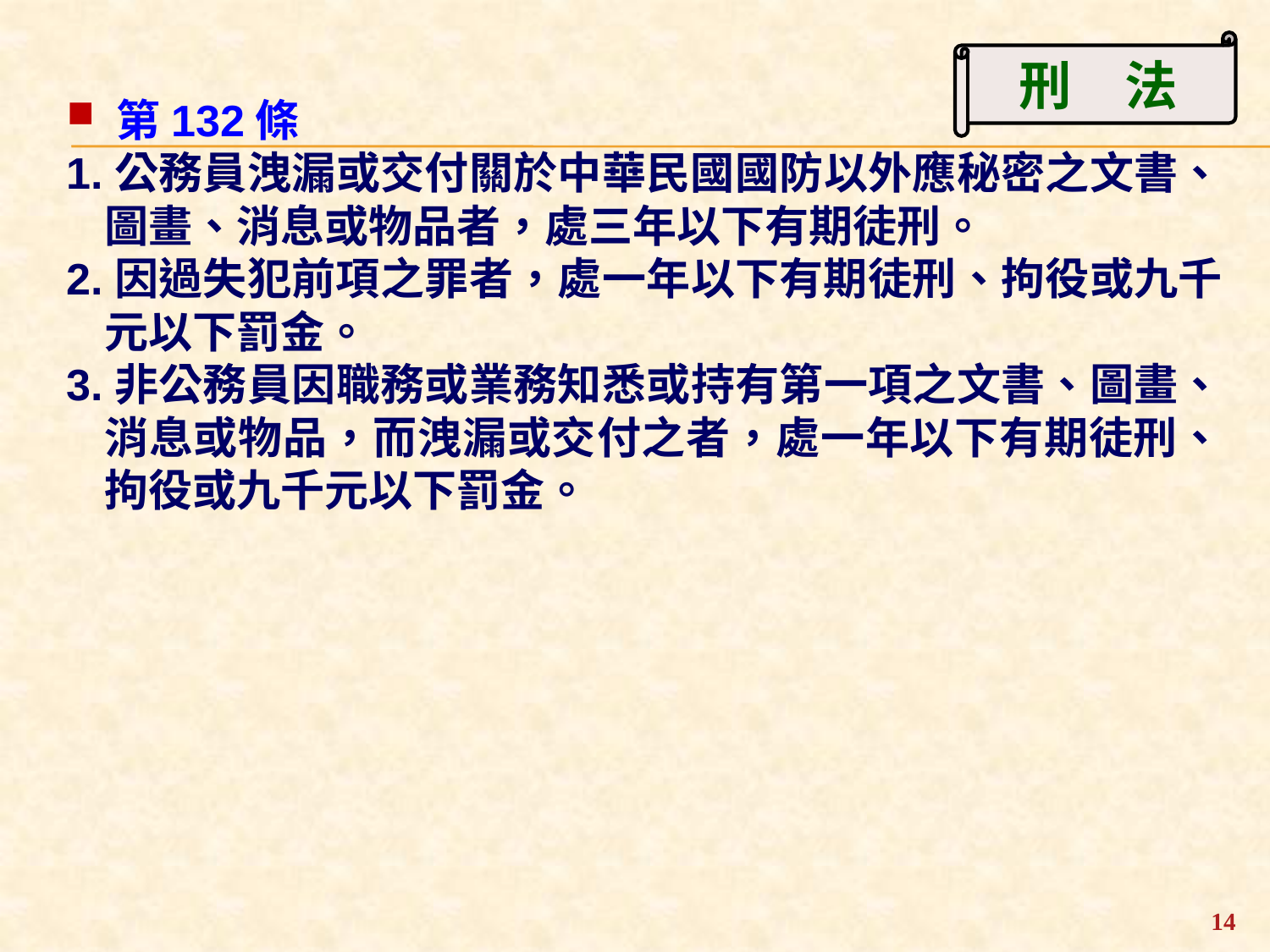

刑　法
第132條
1.公務員洩漏或交付關於中華民國國防以外應秘密之文書、圖畫、消息或物品者，處三年以下有期徒刑。
2.因過失犯前項之罪者，處一年以下有期徒刑、拘役或九千元以下罰金。
3.非公務員因職務或業務知悉或持有第一項之文書、圖畫、消息或物品，而洩漏或交付之者，處一年以下有期徒刑、拘役或九千元以下罰金。
14